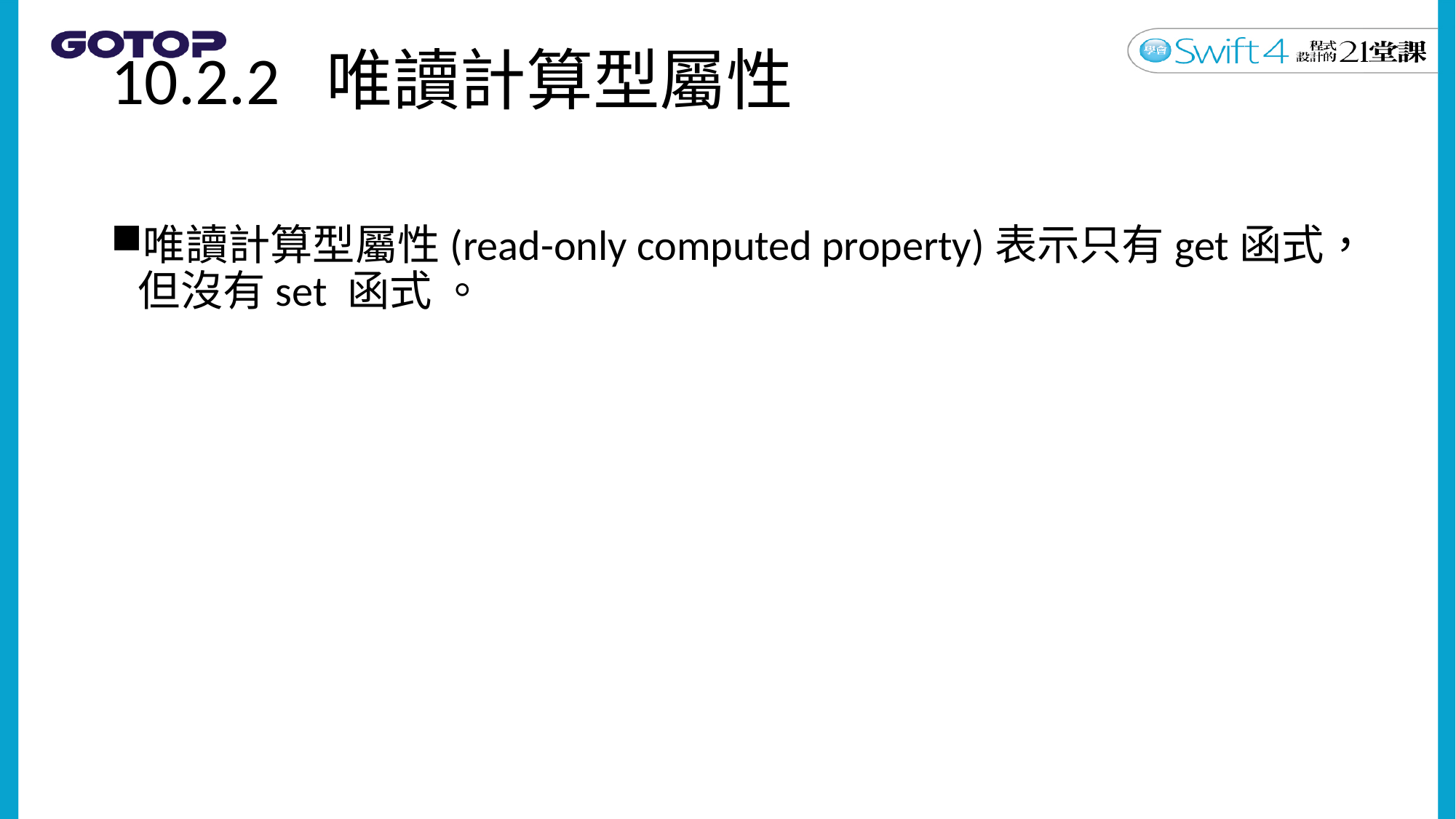

# 10.2.2  唯讀計算型屬性
唯讀計算型屬性(read-only computed property)表示只有get函式，但沒有set 函式 。